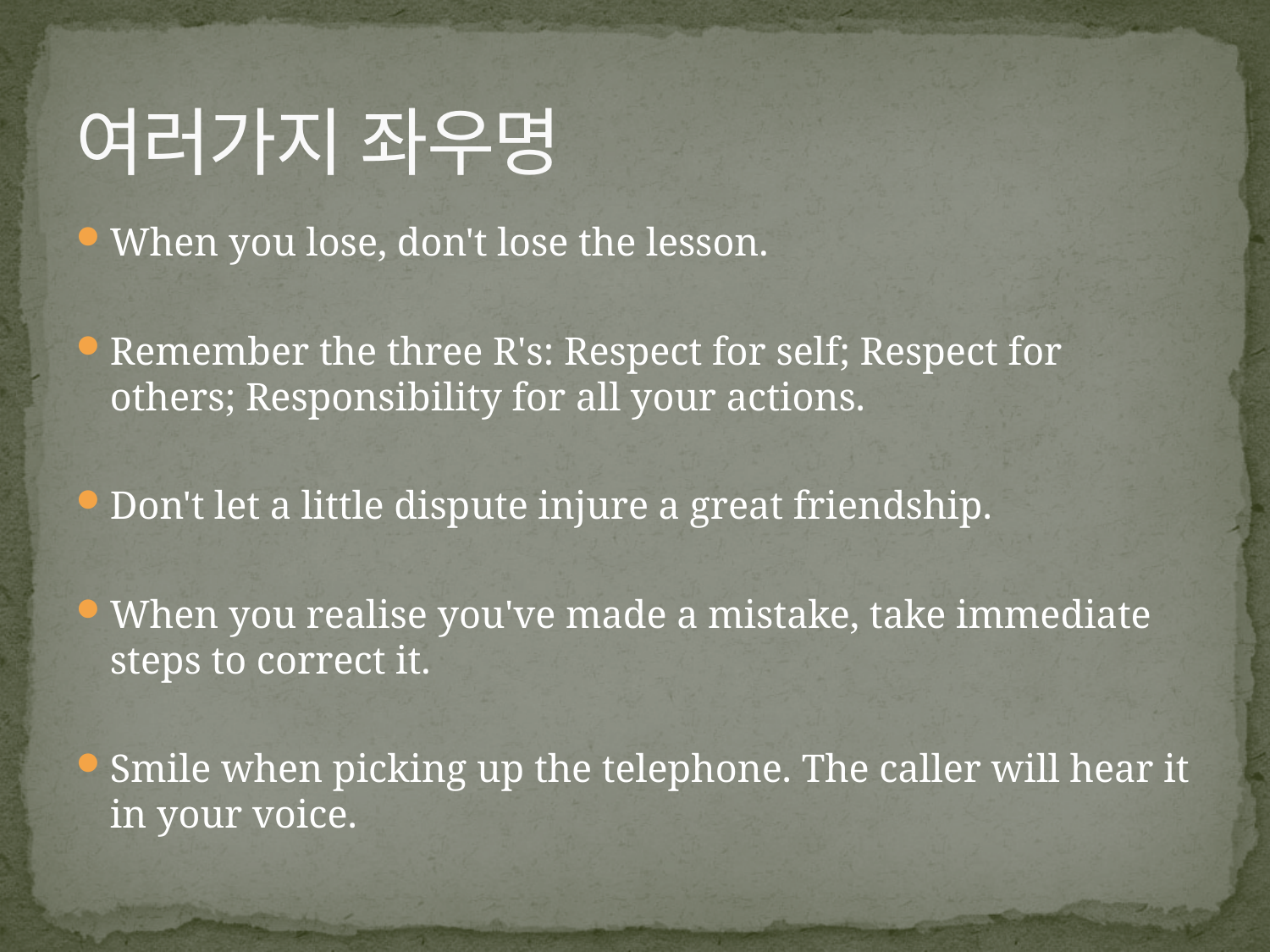

# 여러가지 좌우명
When you lose, don't lose the lesson.

Remember the three R's: Respect for self; Respect for others; Responsibility for all your actions.

Don't let a little dispute injure a great friendship.

When you realise you've made a mistake, take immediate steps to correct it.

Smile when picking up the telephone. The caller will hear it in your voice.